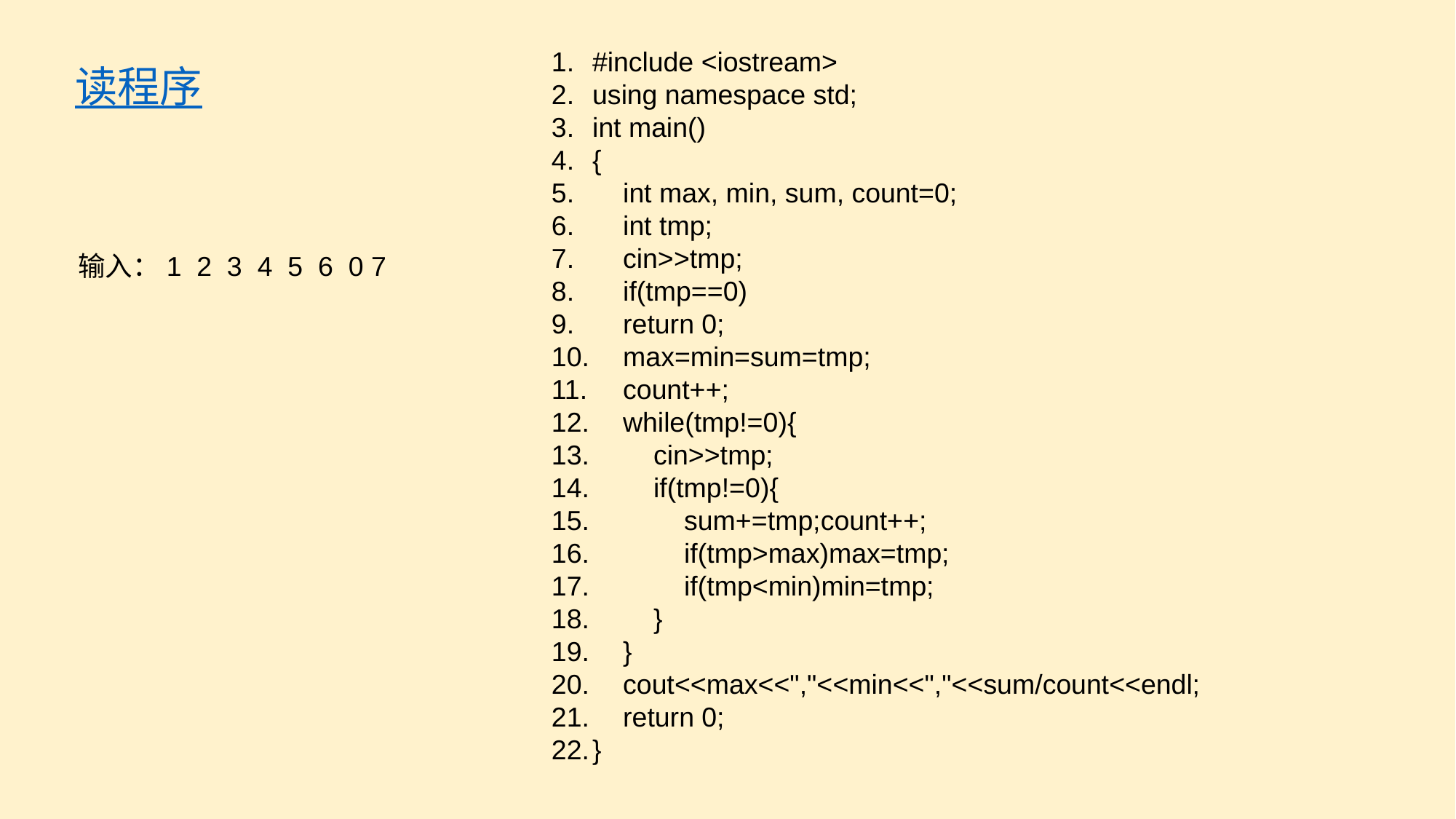

#include <iostream>
using namespace std;
int main()
{
    int max, min, sum, count=0;
    int tmp;
    cin>>tmp;
    if(tmp==0)
    return 0;
    max=min=sum=tmp;
    count++;
    while(tmp!=0){
        cin>>tmp;
        if(tmp!=0){
            sum+=tmp;count++;
            if(tmp>max)max=tmp;
            if(tmp<min)min=tmp;
        }
    }
    cout<<max<<","<<min<<","<<sum/count<<endl;
    return 0;
}
读程序
输入：1  2  3  4  5  6  0 7